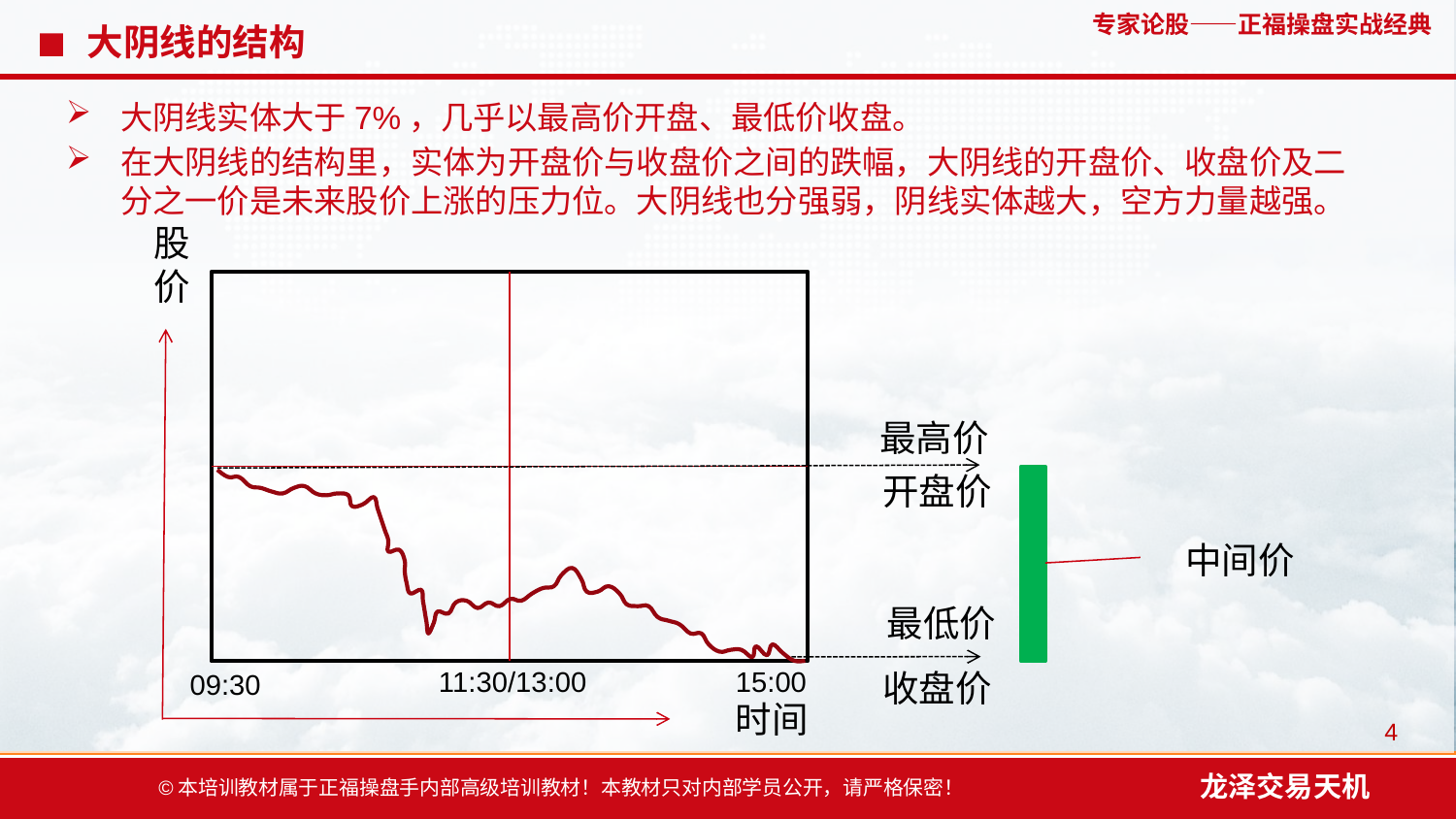

# 大阴线的结构
大阴线实体大于7%，几乎以最高价开盘、最低价收盘。
在大阴线的结构里，实体为开盘价与收盘价之间的跌幅，大阴线的开盘价、收盘价及二分之一价是未来股价上涨的压力位。大阴线也分强弱，阴线实体越大，空方力量越强。
股
价

最高价
开盘价

中间价
最低价
15:00
11:30/13:00
收盘价
09:30
时间